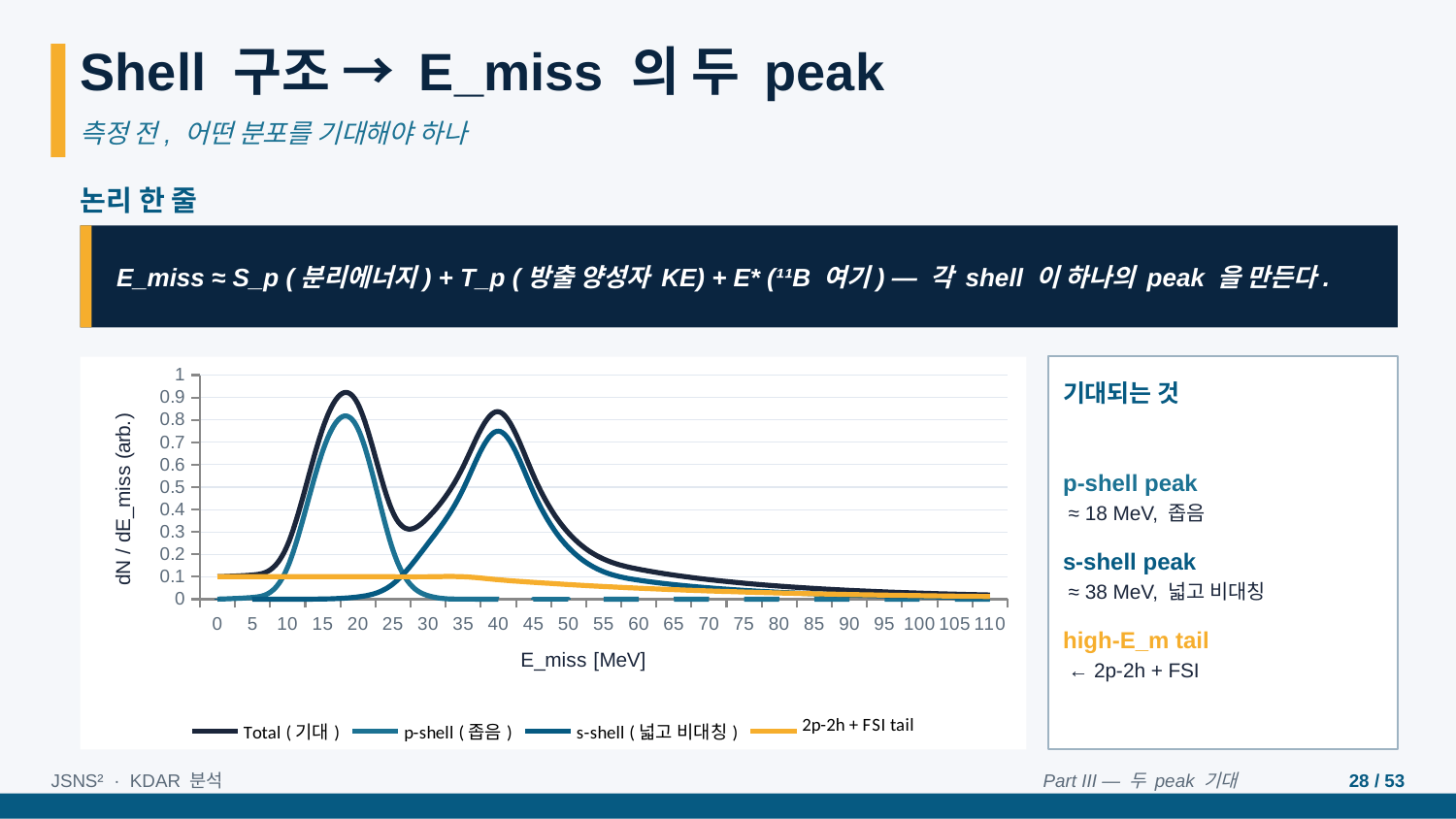

Shell 구조 → E_miss 의 두 peak

측정 전, 어떤 분포를 기대해야 하나
논리 한 줄

E_miss ≈ S_p (분리에너지) + T_p (방출 양성자 KE) + E* (¹¹B 여기) — 각 shell 이 하나의 peak 을 만든다.

### Chart

| Category | Total (기대) | p-shell (좁음) | s-shell (넓고 비대칭) | 2p-2h + FSI tail |
|---|---|---|---|---|
| 0 | 0.10010490829039921 | 0.00010489833347367762 | 9.956925531454117e-09 | 0.1 |
| 5 | 0.10777485208605163 | 0.007774054982663697 | 7.9710338793127e-07 | 0.1 |
| 10 | 0.2436957389013077 | 0.14366131809515617 | 3.442080615152614e-05 | 0.1 |
| 15 | 0.7627824256495526 | 0.6619806656106941 | 0.0008017600388584027 | 0.1 |
| 20 | 0.870687020681018 | 0.7606134192922143 | 0.0100736013888038 | 0.1 |
| 25 | 0.38619131116796734 | 0.21791939318345038 | 0.06827191798451694 | 0.1 |
| 30 | 0.36515211574100026 | 0.015568293055424051 | 0.2495838226855762 | 0.1 |
| 35 | 0.5924389558336361 | 0.00027733158573271864 | 0.49216162424790344 | 0.1 |
| 40 | 0.8363976078037612 | 1.231887054075599e-06 | 0.749708585941689 | 0.08668778997501816 |
| 45 | 0.5516792278895789 | 1.3644438469077698e-09 | 0.47653149721760646 | 0.07514772930752861 |
| 50 | 0.29530413825032537 | 3.768371084378839e-13 | 0.23016023249684298 | 0.06514390575310557 |
| 55 | 0.178843799734699 | 2.595164416637356e-17 | 0.12237198753392302 | 0.056471812200775934 |
| 60 | 0.13356933166668622 | 4.456452813858945e-22 | 0.0846151657109909 | 0.048954165955695315 |
| 65 | 0.10731522512141556 | 1.908213511811186e-27 | 0.06487794055372055 | 0.042437284567695 |
| 70 | 0.08726385198764716 | 2.037407218563373e-33 | 0.05047590787050293 | 0.036787944117144235 |
| 75 | 0.07119997244411923 | 5.424277930851671e-40 | 0.039309316711722185 | 0.03189065573239704 |
| 80 | 0.058259411917801235 | 3.60096787482233e-47 | 0.0306141072548448 | 0.027645304662956435 |
| 85 | 0.047807394198852854 | 5.9608717712831105e-55 | 0.023842290554675273 | 0.02396510364417758 |
| 90 | 0.03934321326794531 | 2.460444264901055e-63 | 0.018568394553585218 | 0.020774818714360085 |
| 95 | 0.03247031143350486 | 2.532389495477739e-72 | 0.014461080218709616 | 0.01800923121479524 |
| 100 | 0.02687410512998656 | 6.49921186645993e-82 | 0.01126230059838945 | 0.015611804531597107 |
| 105 | 0.022304616848872527 | 4.1591454227827576e-92 | 0.008771088525211256 | 0.013533528323661271 |
| 110 | 0.018562847221248218 | 6.636830649906728e-103 | 0.00683093061182314 | 0.011731916609425078 |
기대되는 것
p-shell peak
 ≈ 18 MeV, 좁음

s-shell peak
 ≈ 38 MeV, 넓고 비대칭

high-E_m tail
 ← 2p-2h + FSI
JSNS²  ·  KDAR 분석
Part III — 두 peak 기대
28 / 53